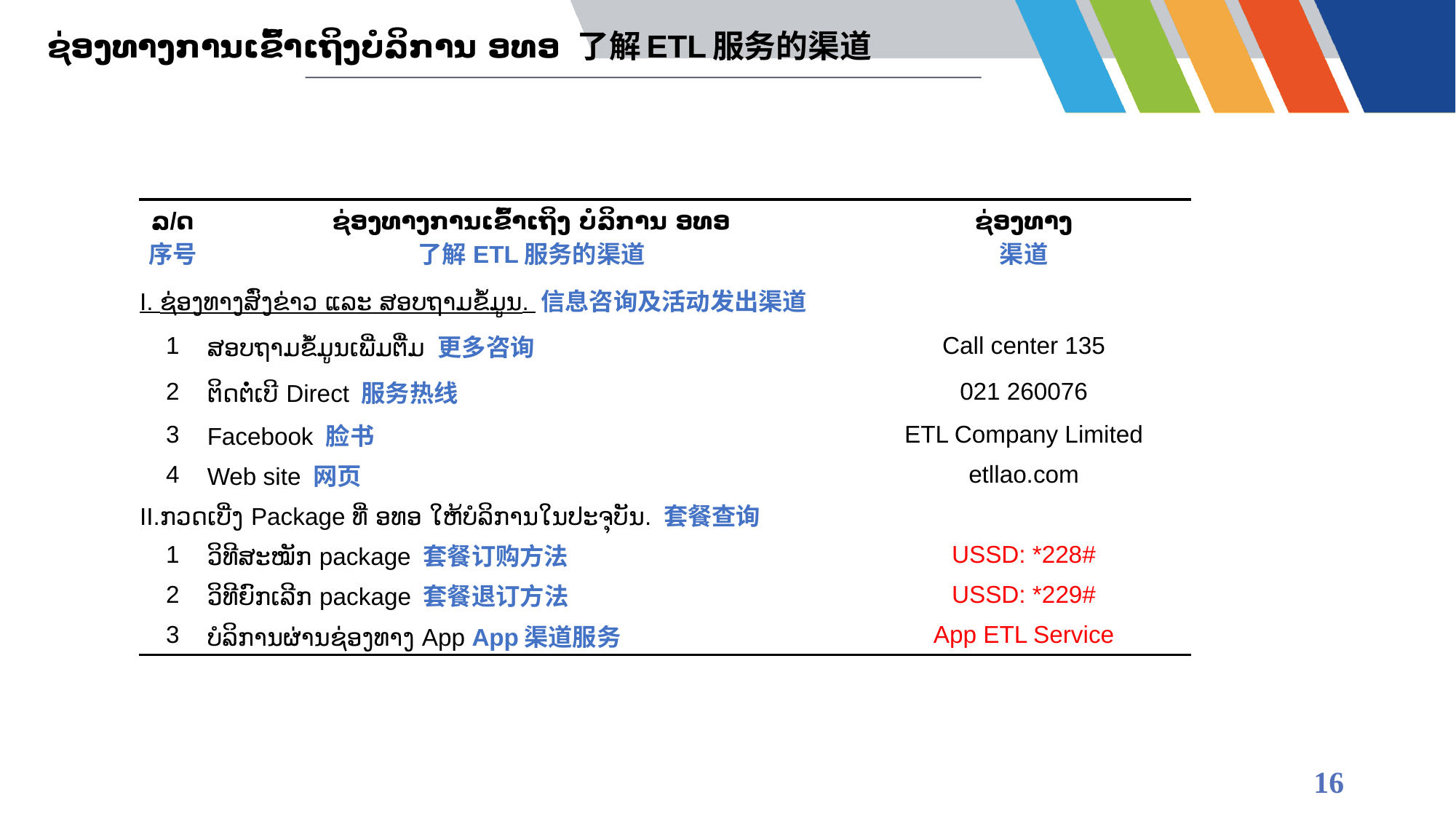

# ຊ່ອງທາງການເຂົ້າເຖິງບໍລິການ ອທອ 了解ETL服务的渠道
| ລ/ດ 序号 | ຊ່ອງທາງການເຂົ້າເຖິງ ບໍລິການ ອທອ 了解ETL服务的渠道 | ຊ່ອງທາງ 渠道 |
| --- | --- | --- |
| I. ຊ່ອງທາງສົ່ງຂ່າວ ແລະ ສອບຖາມຂໍ້ມູນ. 信息咨询及活动发出渠道 |  |  |
| 1 | ສອບຖາມຂໍ້ມູນເພີ່ມຕື່ມ 更多咨询 | Call center 135 |
| 2 | ຕິດຕໍ່ເບີ Direct 服务热线 | 021 260076 |
| 3 | Facebook 脸书 | ETL Company Limited |
| 4 | Web site 网页 | etllao.com |
| II.ກວດເບີ່ງ Package ທີ່ ອທອ ໃຫ້ບໍລິການໃນປະຈຸບັນ. 套餐查询 |  |  |
| 1 | ວິທີສະໝັກ package 套餐订购方法 | USSD: \*228# |
| 2 | ວິທີຍົກເລີກ package 套餐退订方法 | USSD: \*229# |
| 3 | ບໍລິການຜ່ານຊ່ອງທາງ App App渠道服务 | App ETL Service |
16